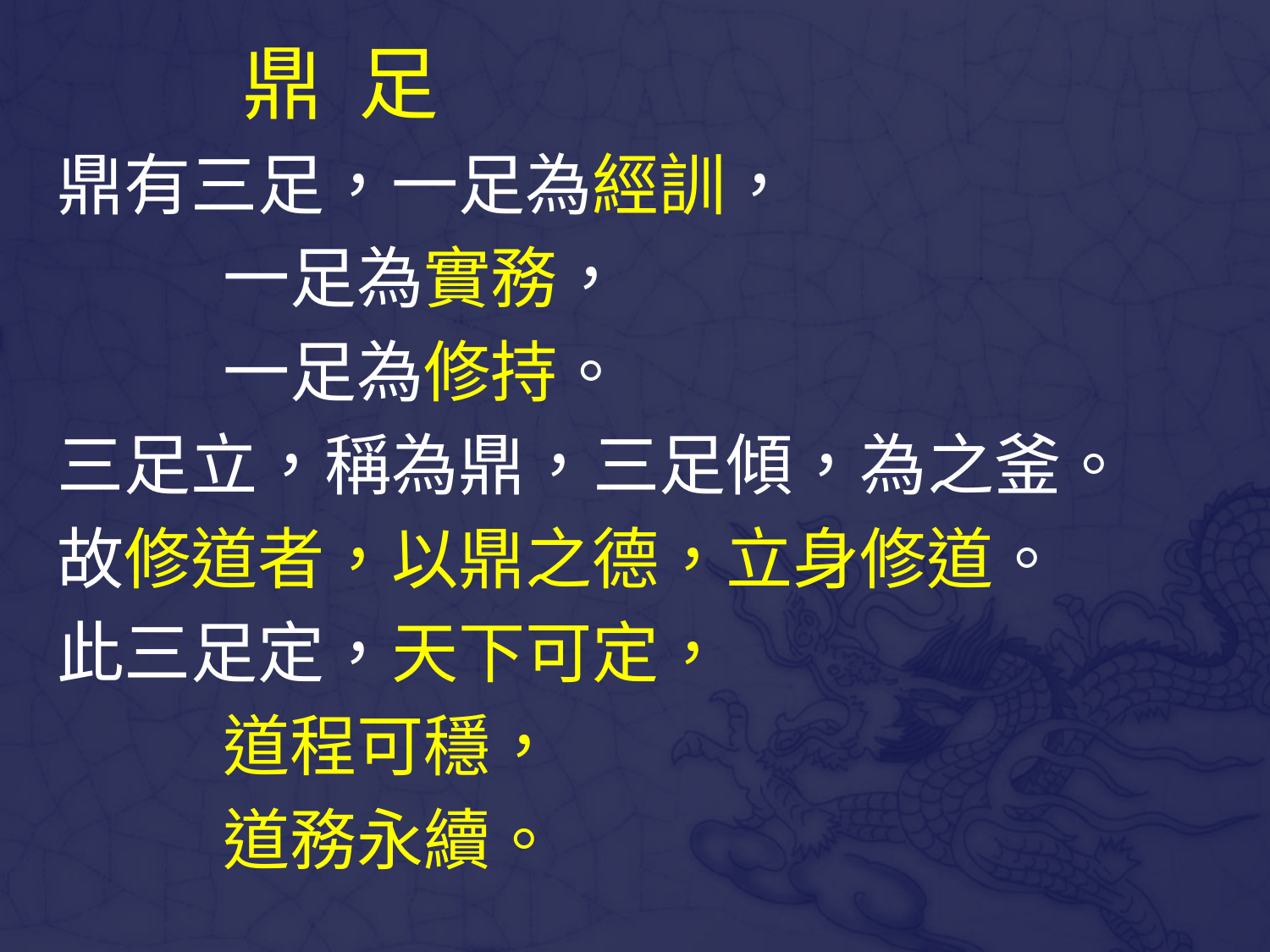

鼎  足
鼎有三足，一足為經訓，
          一足為實務，
          一足為修持。
三足立，稱為鼎，三足傾，為之釜。
故修道者，以鼎之德，立身修道。
此三足定，天下可定，
          道程可穩，
          道務永續。